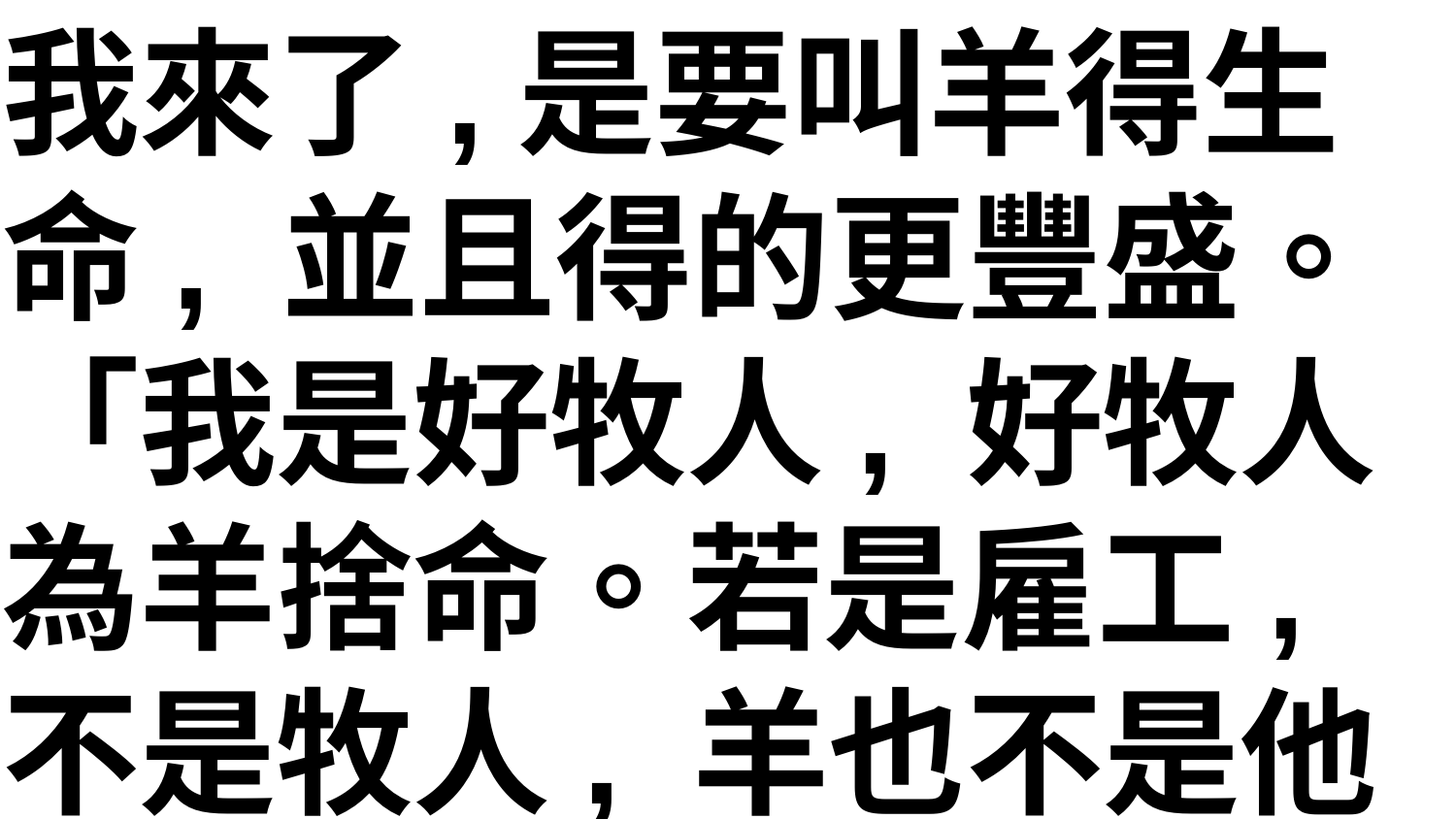

我來了,是要叫羊得生命, 並且得的更豐盛。「我是好牧人, 好牧人為羊捨命。若是雇工, 不是牧人, 羊也不是他自己的,